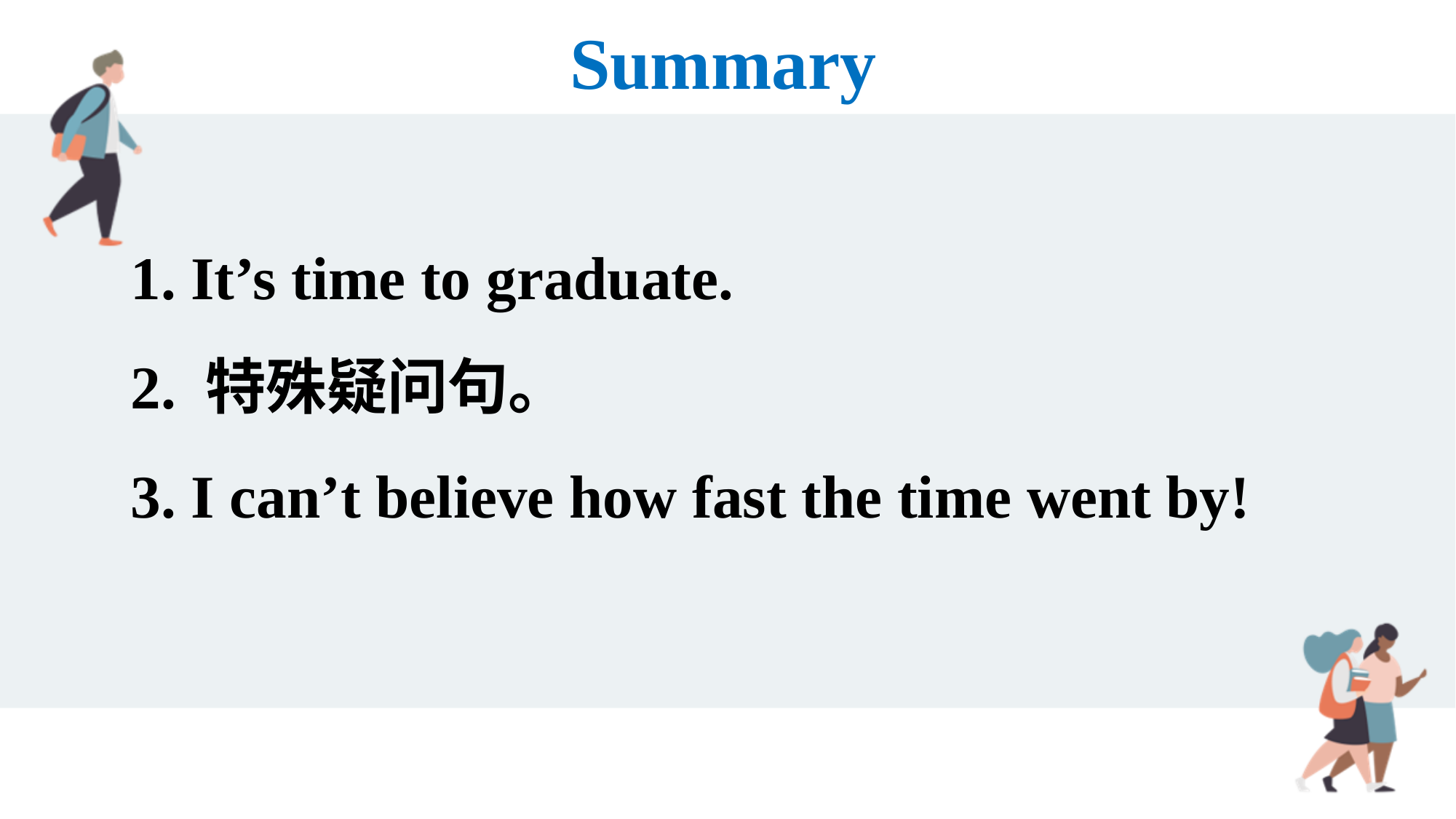

Summary
1. It’s time to graduate.
2. 特殊疑问句。
3. I can’t believe how fast the time went by!